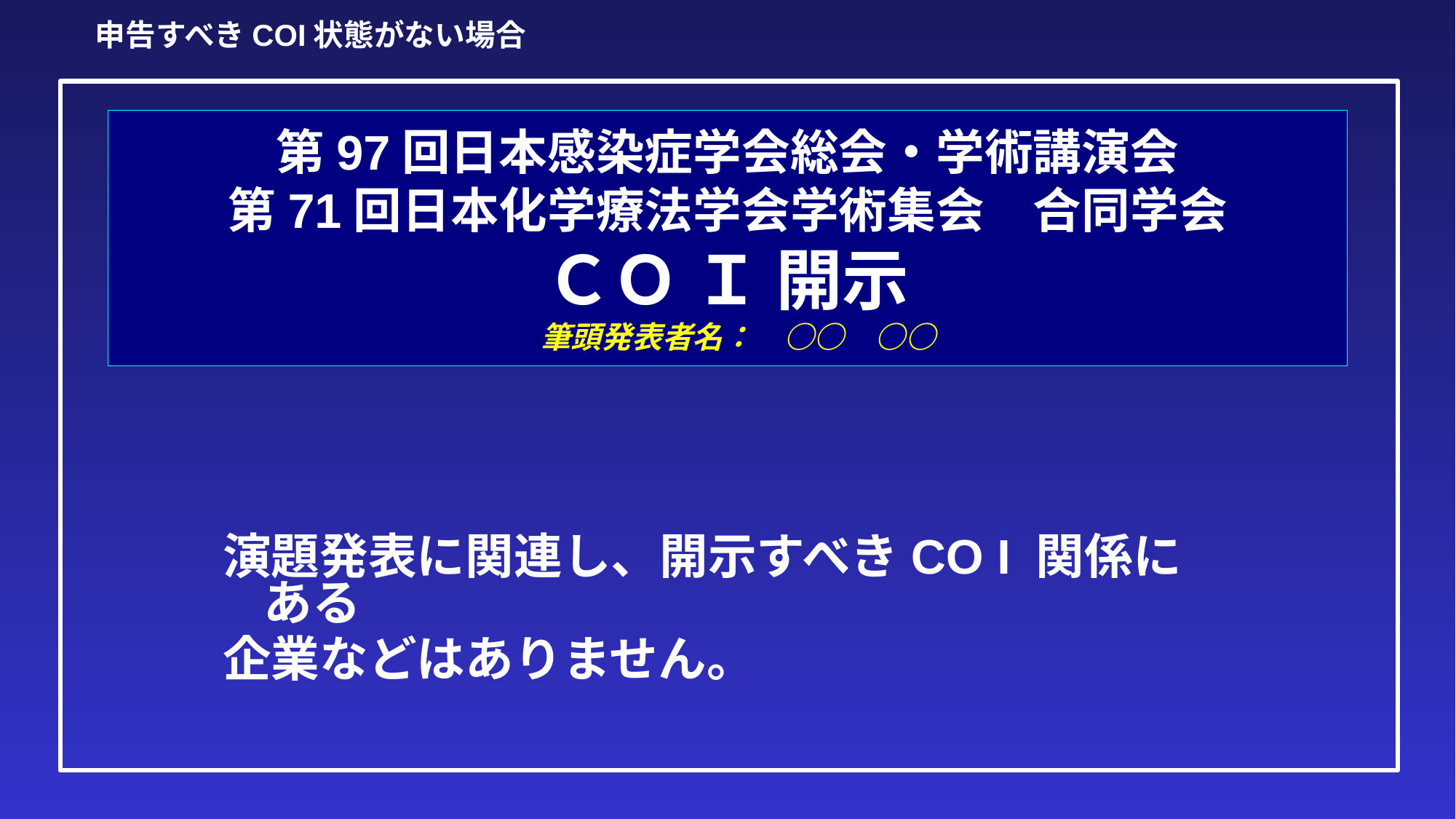

申告すべきCOI状態がない場合

# 第97回日本感染症学会総会・学術講演会 第71回日本化学療法学会学術集会　合同学会 ＣＯ Ｉ 開示 　筆頭発表者名：　○○　○○
演題発表に関連し、開示すべきCO I 関係にある
企業などはありません。